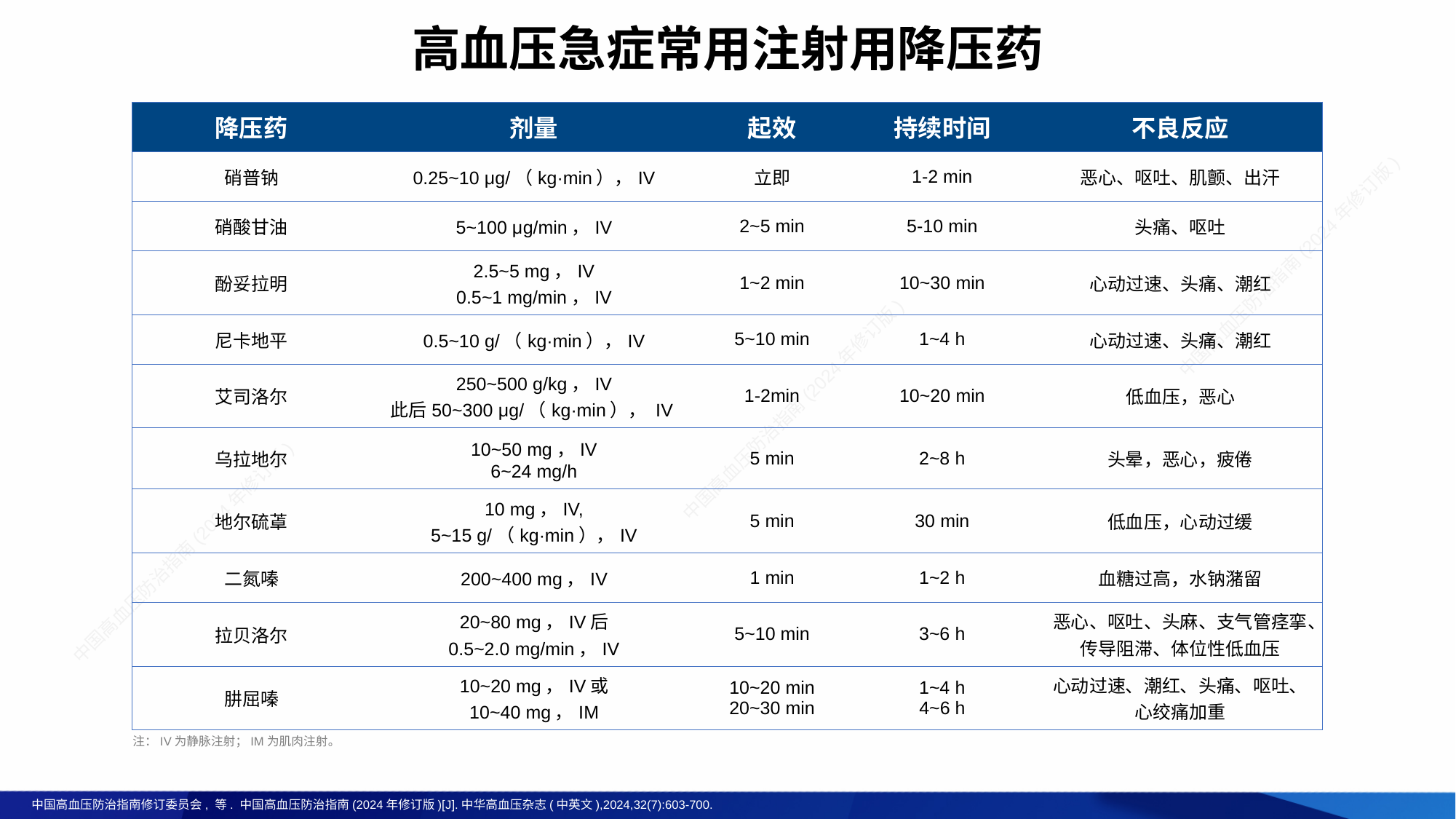

高血压急症常用注射用降压药
| 降压药 | 剂量 | 起效 | 持续时间 | 不良反应 |
| --- | --- | --- | --- | --- |
| 硝普钠 | 0.25~10 μg/（kg·min），IV | 立即 | 1-2 min | 恶心、呕吐、肌颤、出汗 |
| 硝酸甘油 | 5~100 μg/min，IV | 2~5 min | 5-10 min | 头痛、呕吐 |
| 酚妥拉明 | 2.5~5 mg，IV 0.5~1 mg/min，IV | 1~2 min | 10~30 min | 心动过速、头痛、潮红 |
| 尼卡地平 | 0.5~10 g/（kg·min），IV | 5~10 min | 1~4 h | 心动过速、头痛、潮红 |
| 艾司洛尔 | 250~500 g/kg，IV 此后50~300 μg/（kg·min）， IV | 1-2min | 10~20 min | 低血压，恶心 |
| 乌拉地尔 | 10~50 mg，IV 6~24 mg/h | 5 min | 2~8 h | 头晕，恶心，疲倦 |
| 地尔硫䓬 | 10 mg，IV, 5~15 g/（kg·min），IV | 5 min | 30 min | 低血压，心动过缓 |
| 二氮嗪 | 200~400 mg，IV | 1 min | 1~2 h | 血糖过高，水钠潴留 |
| 拉贝洛尔 | 20~80 mg，IV后 0.5~2.0 mg/min，IV | 5~10 min | 3~6 h | 恶心、呕吐、头麻、支气管痉挛、传导阻滞、体位性低血压 |
| 肼屈嗪 | 10~20 mg，IV或 10~40 mg，IM | 10~20 min 20~30 min | 1~4 h 4~6 h | 心动过速、潮红、头痛、呕吐、心绞痛加重 |
注：IV为静脉注射；IM为肌肉注射。